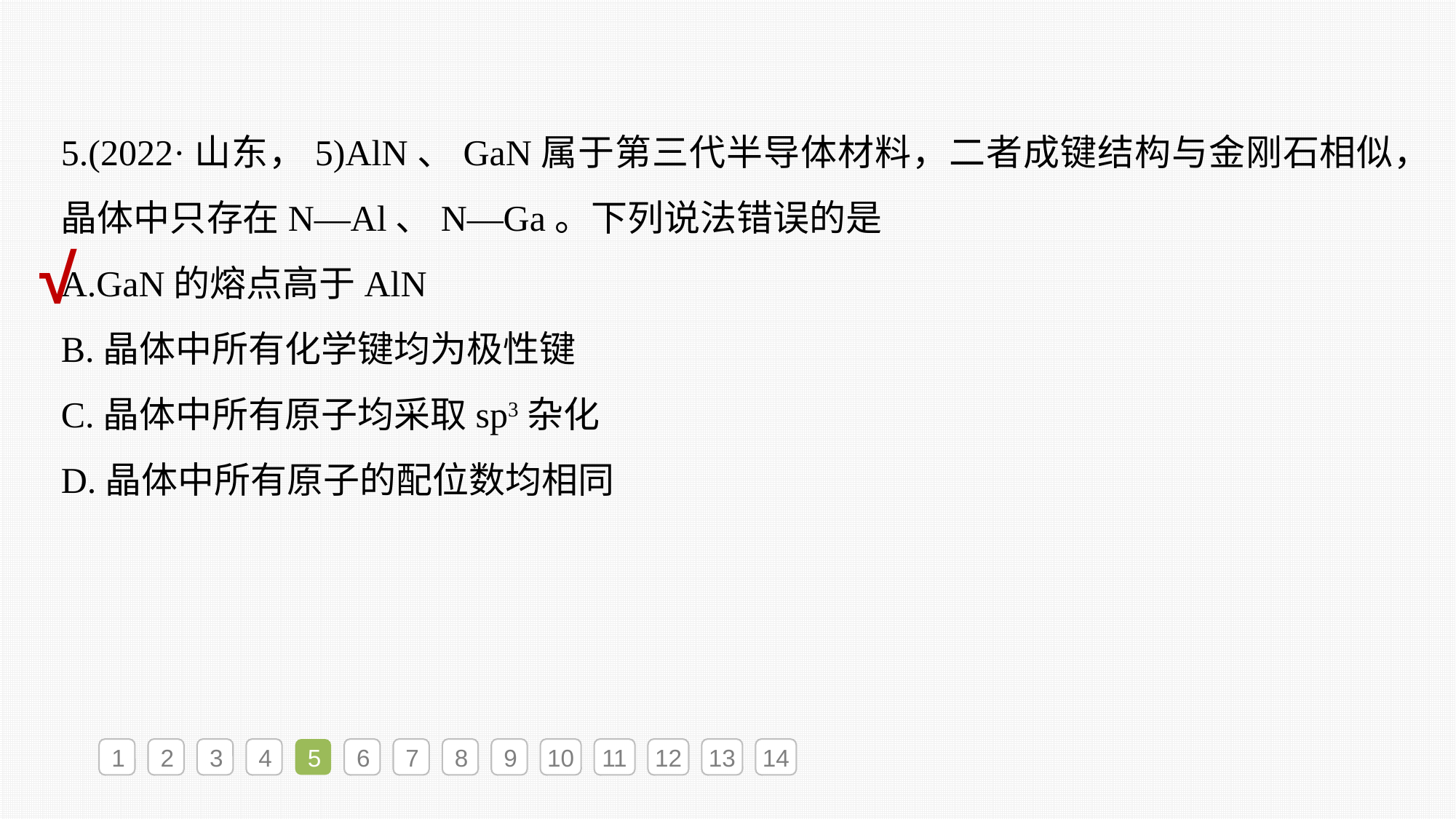

5.(2022·山东，5)AlN、GaN属于第三代半导体材料，二者成键结构与金刚石相似，晶体中只存在N—Al、N—Ga。下列说法错误的是
A.GaN的熔点高于AlN
B.晶体中所有化学键均为极性键
C.晶体中所有原子均采取sp3杂化
D.晶体中所有原子的配位数均相同
√
1
2
3
4
5
6
7
8
9
10
11
12
13
14